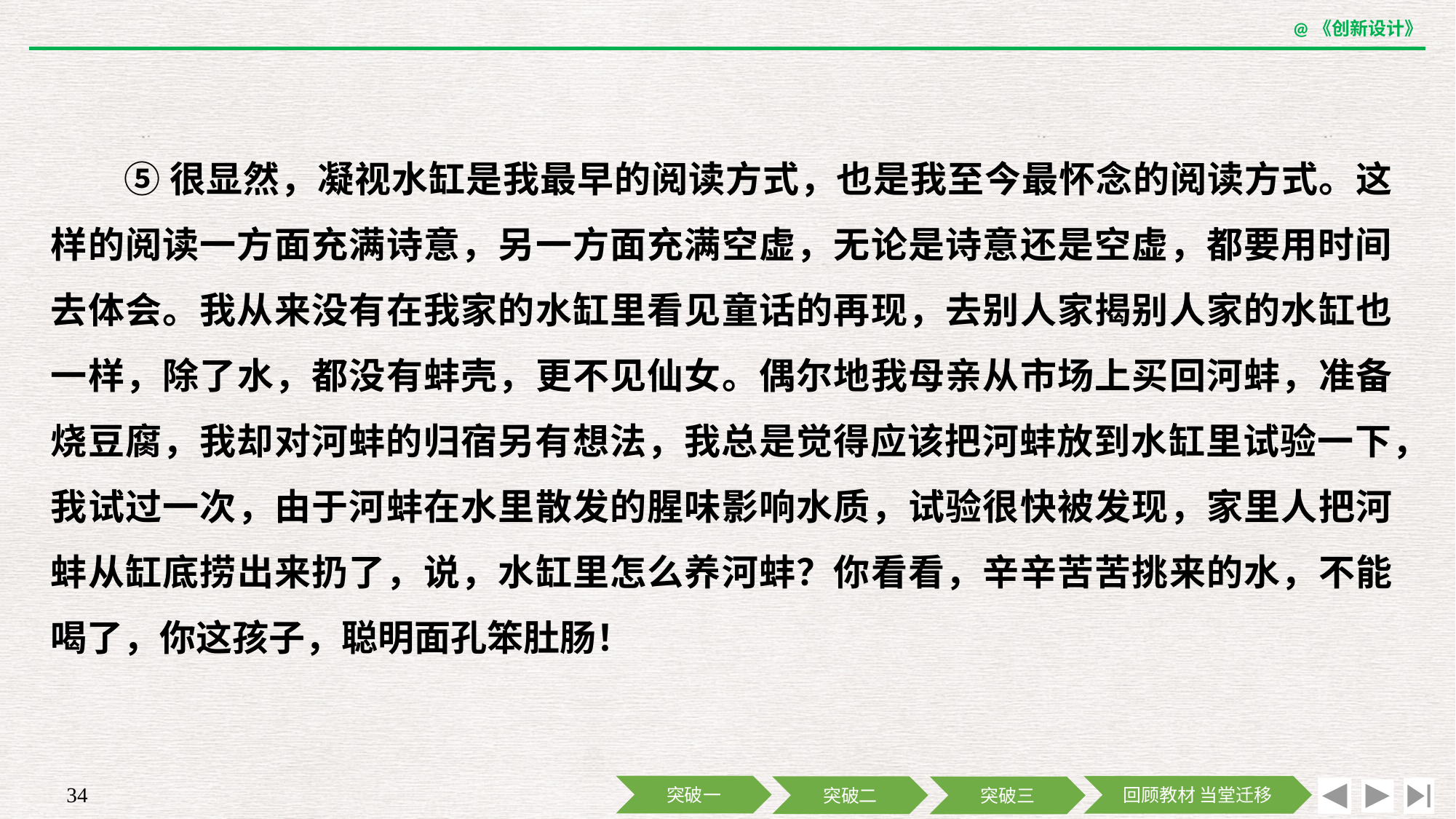

⑤很显然，凝视水缸是我最早的阅读方式，也是我至今最怀念的阅读方式。这样的阅读一方面充满诗意，另一方面充满空虚，无论是诗意还是空虚，都要用时间去体会。我从来没有在我家的水缸里看见童话的再现，去别人家揭别人家的水缸也一样，除了水，都没有蚌壳，更不见仙女。偶尔地我母亲从市场上买回河蚌，准备烧豆腐，我却对河蚌的归宿另有想法，我总是觉得应该把河蚌放到水缸里试验一下，我试过一次，由于河蚌在水里散发的腥味影响水质，试验很快被发现，家里人把河蚌从缸底捞出来扔了，说，水缸里怎么养河蚌？你看看，辛辛苦苦挑来的水，不能喝了，你这孩子，聪明面孔笨肚肠！